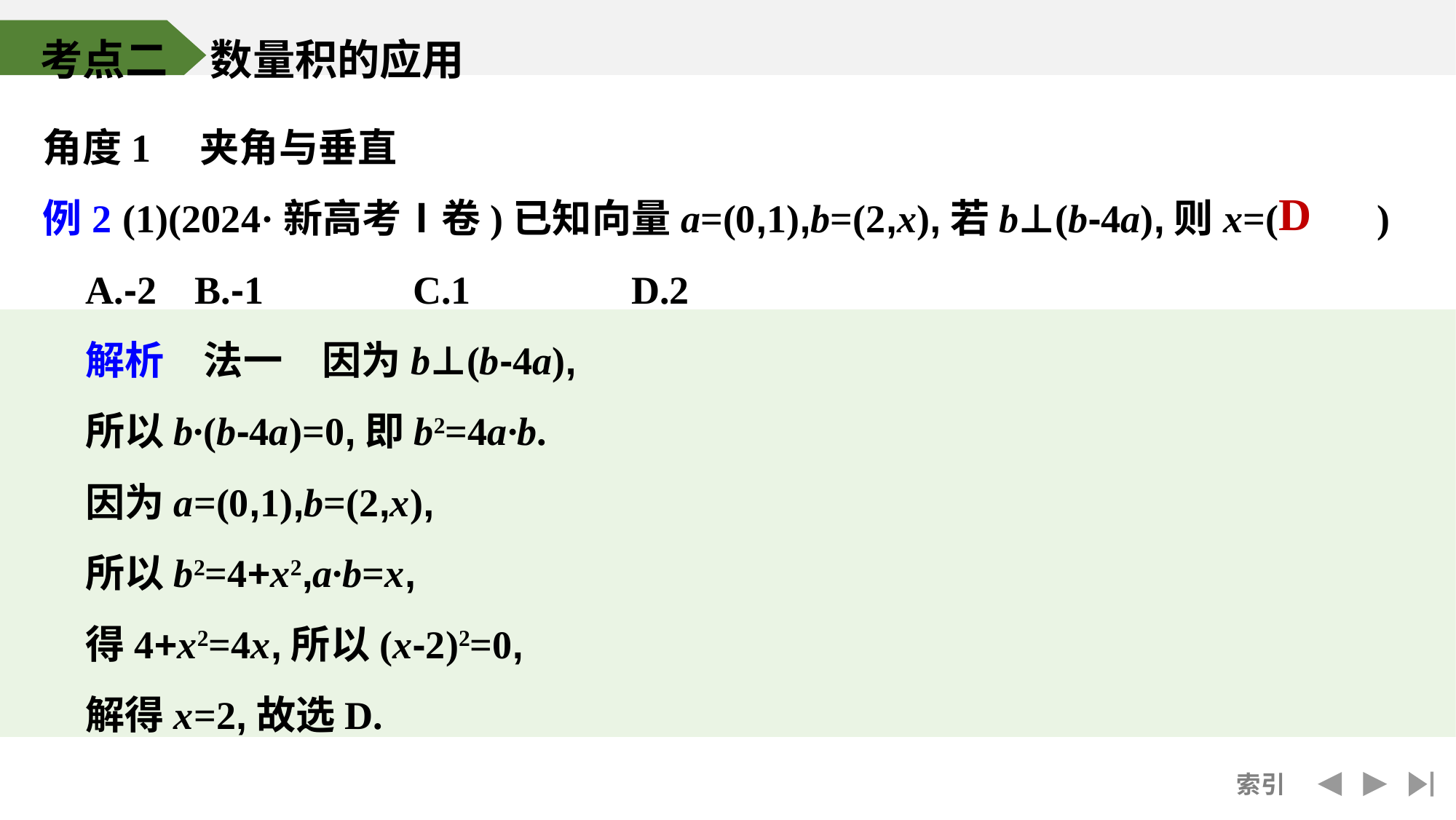

考点二　数量积的应用
角度1　夹角与垂直
例2 (1)(2024·新高考Ⅰ卷)已知向量a=(0,1),b=(2,x),若b⊥(b-4a),则x=(　　)
	A.-2	B.-1		C.1		D.2
	解析　法一　因为b⊥(b-4a),
	所以b·(b-4a)=0,即b2=4a·b.
	因为a=(0,1),b=(2,x),
	所以b2=4+x2,a·b=x,
	得4+x2=4x,所以(x-2)2=0,
	解得x=2,故选D.
D